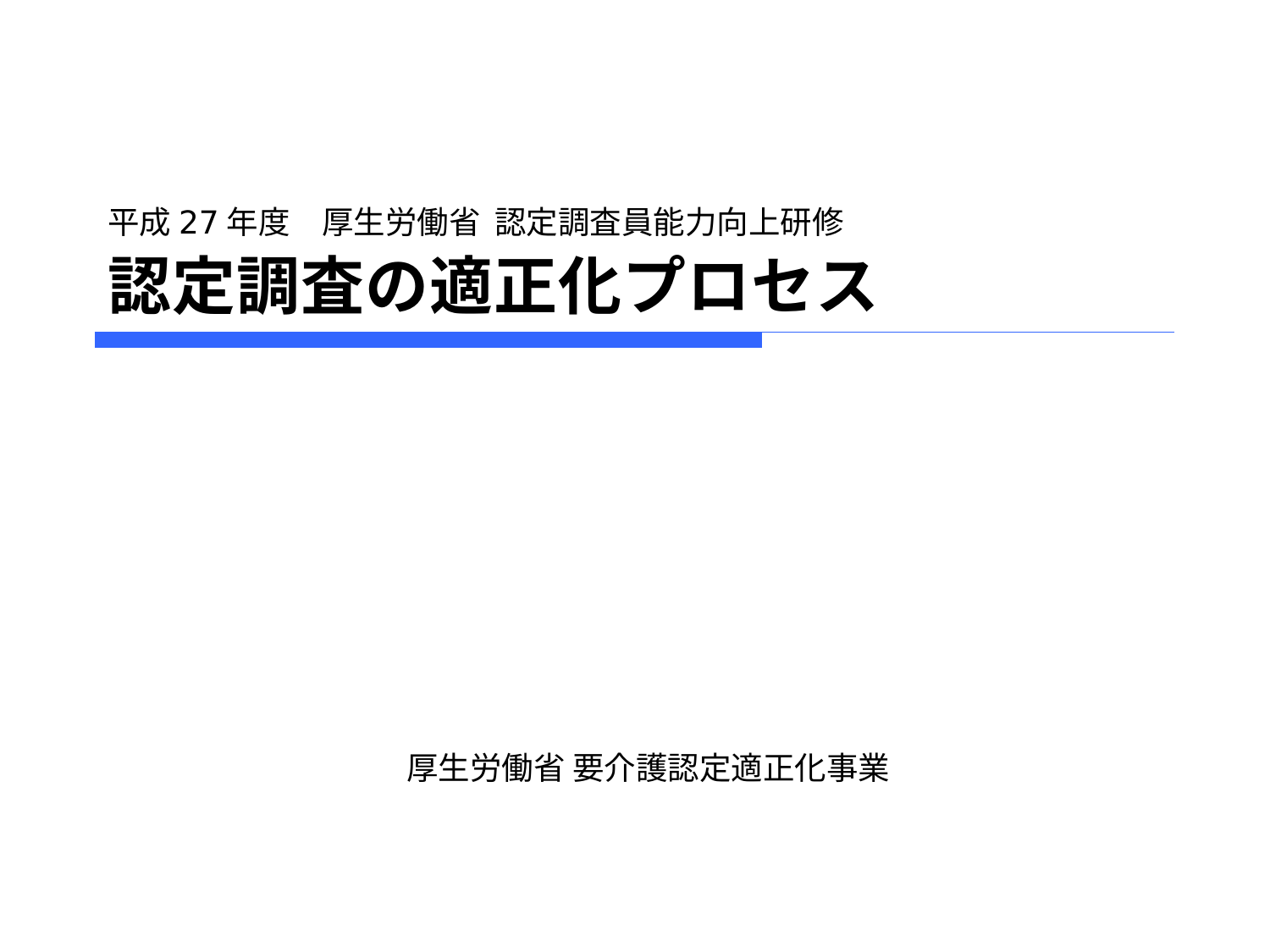

# 認定調査の適正化プロセス
平成27年度　厚生労働省  認定調査員能力向上研修

厚生労働省 要介護認定適正化事業